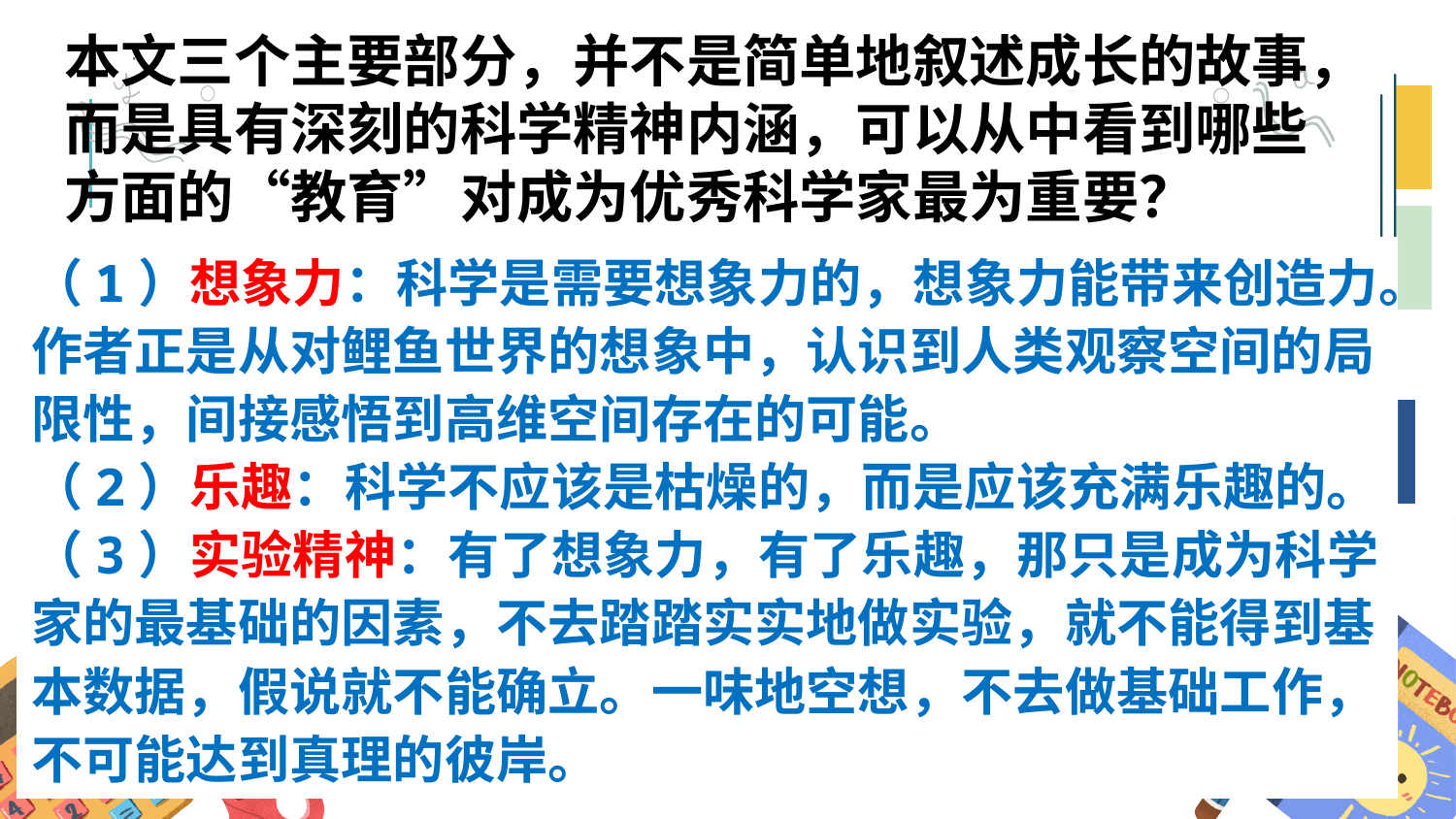

本文三个主要部分，并不是简单地叙述成长的故事，而是具有深刻的科学精神内涵，可以从中看到哪些方面的“教育”对成为优秀科学家最为重要？
（1）想象力：科学是需要想象力的，想象力能带来创造力。作者正是从对鲤鱼世界的想象中，认识到人类观察空间的局限性，间接感悟到高维空间存在的可能。
（2）乐趣：科学不应该是枯燥的，而是应该充满乐趣的。
（3）实验精神：有了想象力，有了乐趣，那只是成为科学家的最基础的因素，不去踏踏实实地做实验，就不能得到基本数据，假说就不能确立。一味地空想，不去做基础工作，不可能达到真理的彼岸。